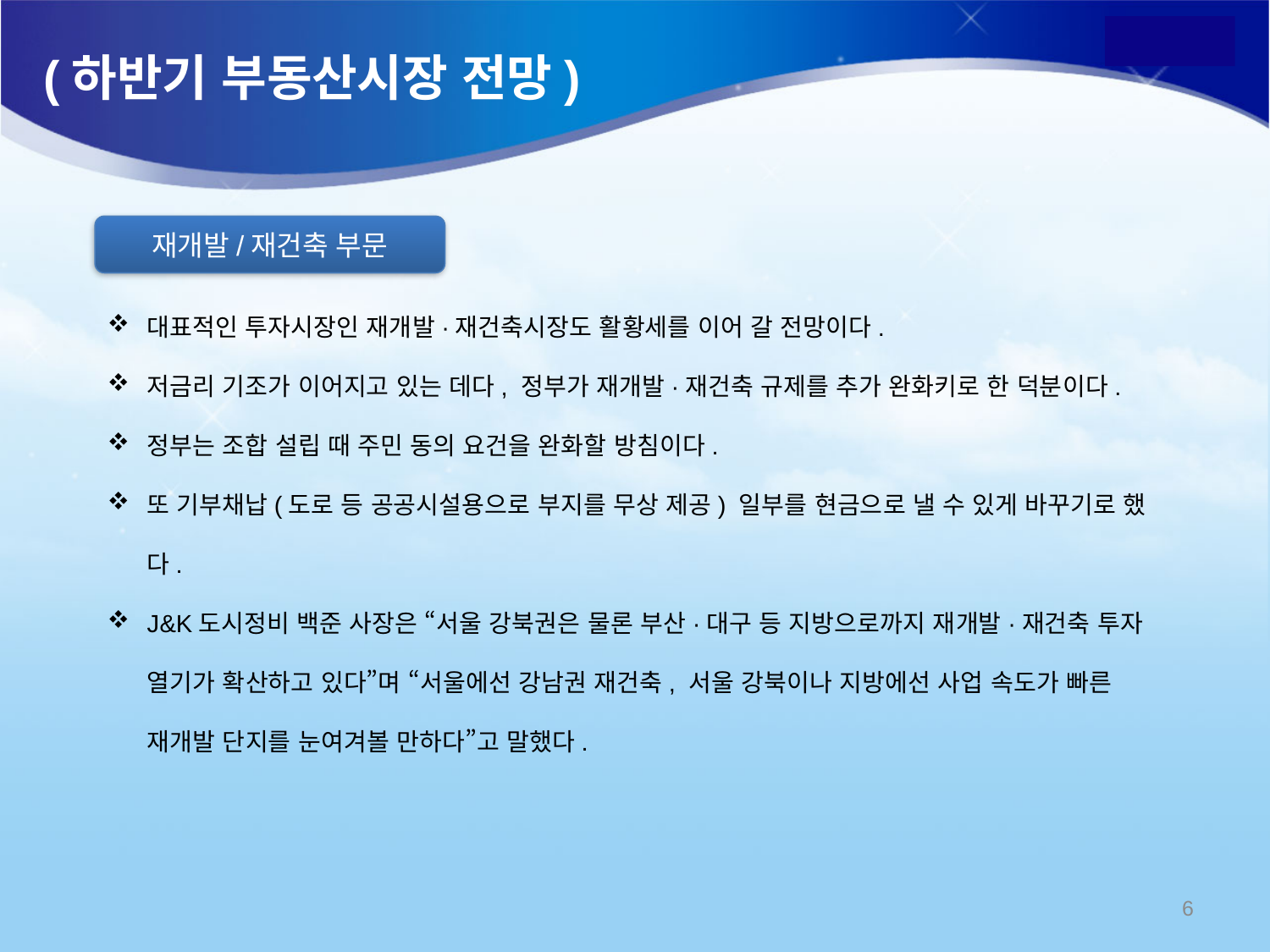

(하반기 부동산시장 전망)
재개발/재건축 부문
대표적인 투자시장인 재개발·재건축시장도 활황세를 이어 갈 전망이다.
저금리 기조가 이어지고 있는 데다, 정부가 재개발·재건축 규제를 추가 완화키로 한 덕분이다.
정부는 조합 설립 때 주민 동의 요건을 완화할 방침이다.
또 기부채납(도로 등 공공시설용으로 부지를 무상 제공) 일부를 현금으로 낼 수 있게 바꾸기로 했다.
J&K도시정비 백준 사장은 “서울 강북권은 물론 부산·대구 등 지방으로까지 재개발·재건축 투자 열기가 확산하고 있다”며 “서울에선 강남권 재건축, 서울 강북이나 지방에선 사업 속도가 빠른 재개발 단지를 눈여겨볼 만하다”고 말했다.
6